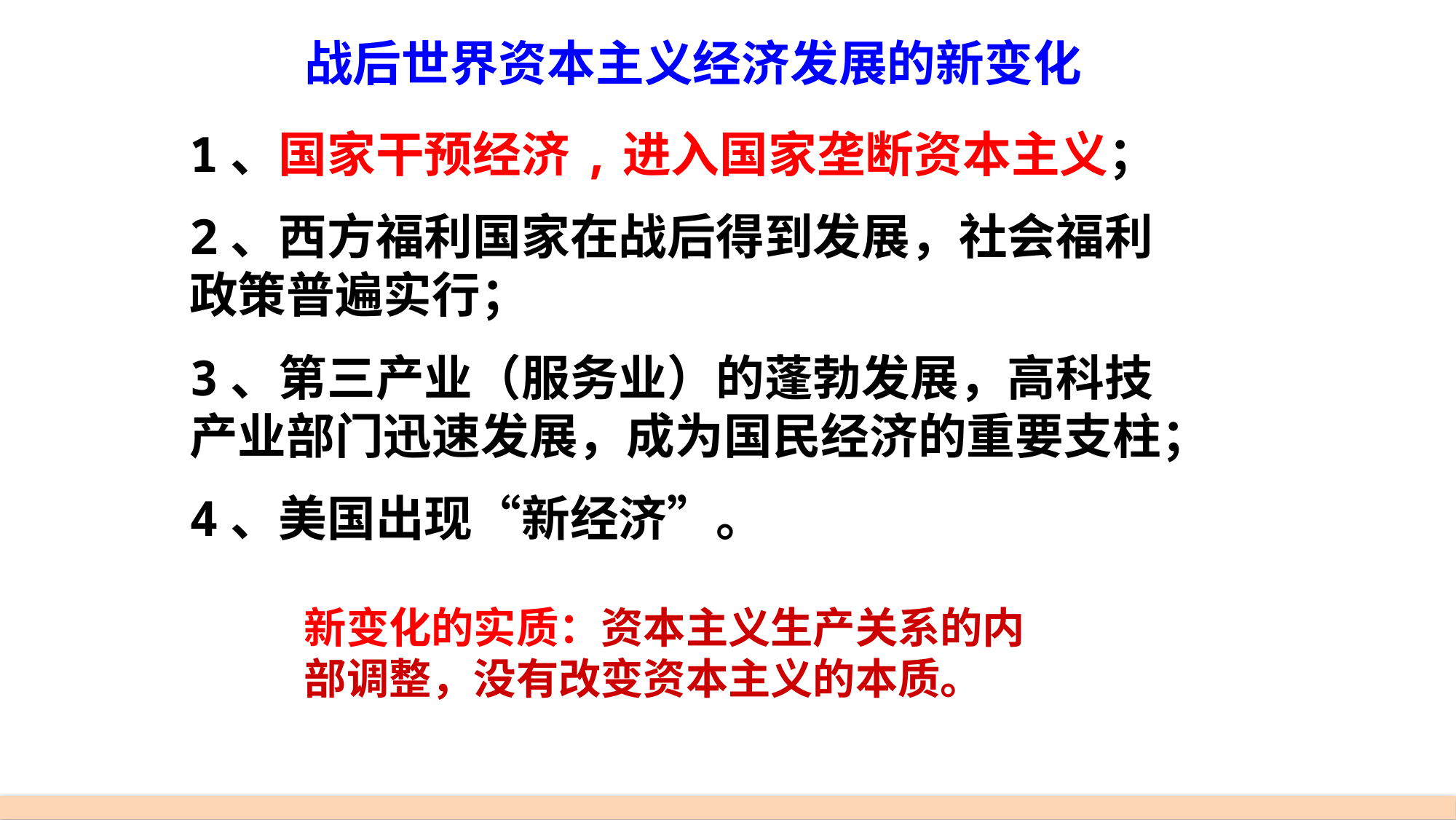

战后世界资本主义经济发展的新变化
1、国家干预经济,进入国家垄断资本主义；
2、西方福利国家在战后得到发展，社会福利政策普遍实行；
3、第三产业（服务业）的蓬勃发展，高科技产业部门迅速发展，成为国民经济的重要支柱；
4、美国出现“新经济”。
新变化的实质：资本主义生产关系的内部调整，没有改变资本主义的本质。